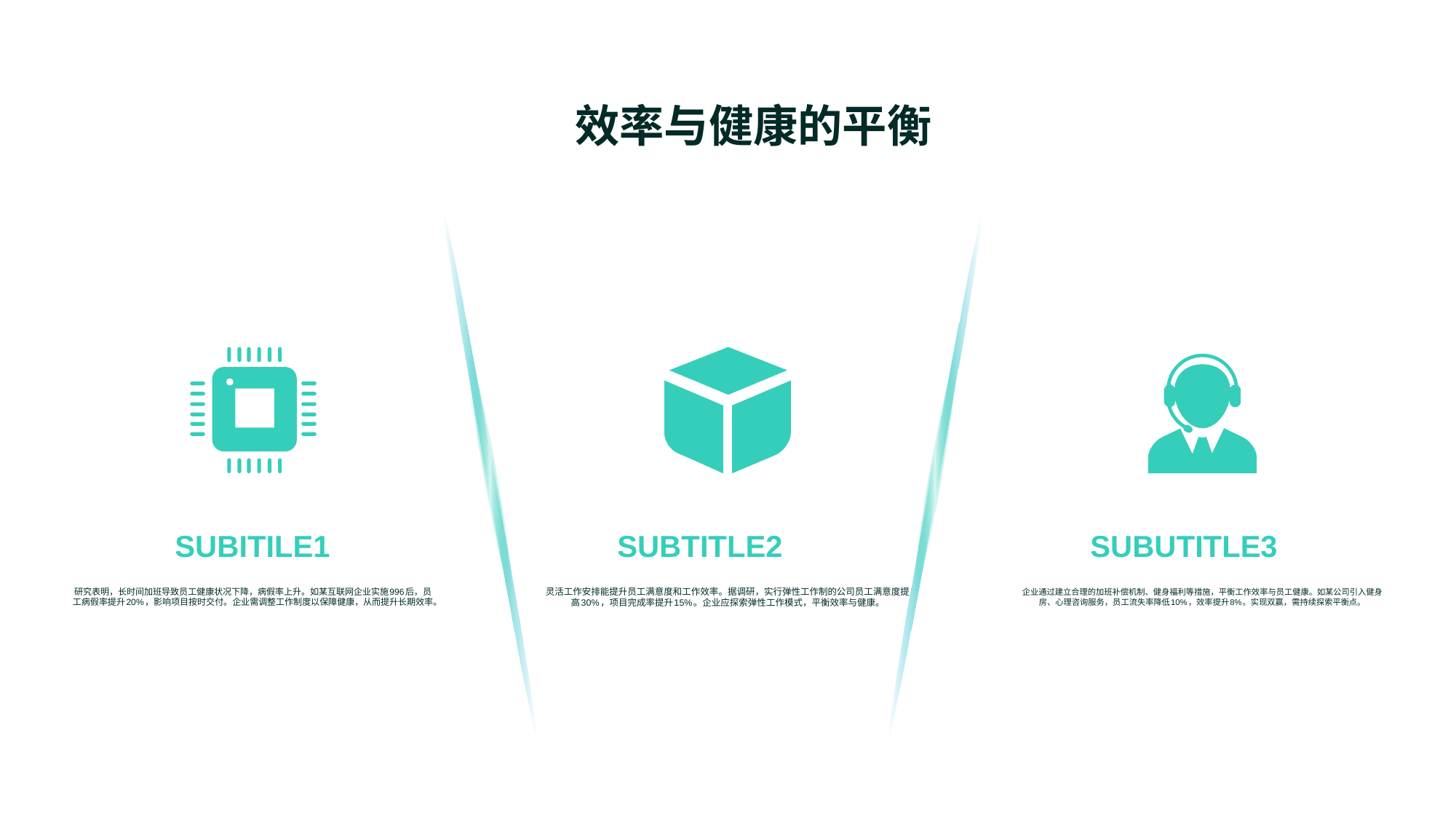

效率与健康的平衡

subitile1
subtitle2
subutitle3
研究表明，长时间加班导致员工健康状况下降，病假率上升。如某互联网企业实施996后，员工病假率提升20%，影响项目按时交付。企业需调整工作制度以保障健康，从而提升长期效率。
灵活工作安排能提升员工满意度和工作效率。据调研，实行弹性工作制的公司员工满意度提高30%，项目完成率提升15%。企业应探索弹性工作模式，平衡效率与健康。
企业通过建立合理的加班补偿机制、健身福利等措施，平衡工作效率与员工健康。如某公司引入健身房、心理咨询服务，员工流失率降低10%，效率提升8%。实现双赢，需持续探索平衡点。